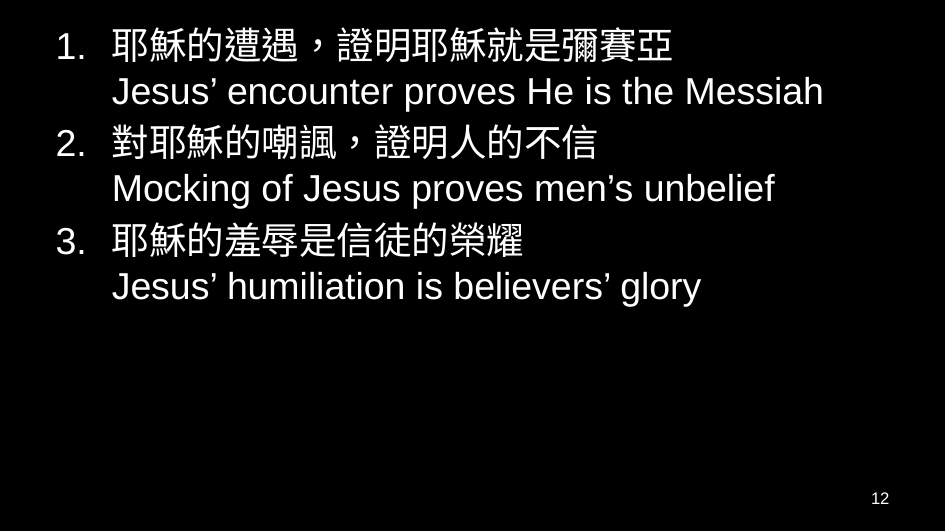

耶穌的遭遇，證明耶穌就是彌賽亞
Jesus’ encounter proves He is the Messiah
對耶穌的嘲諷，證明人的不信
Mocking of Jesus proves men’s unbelief
耶穌的羞辱是信徒的榮耀
Jesus’ humiliation is believers’ glory

12